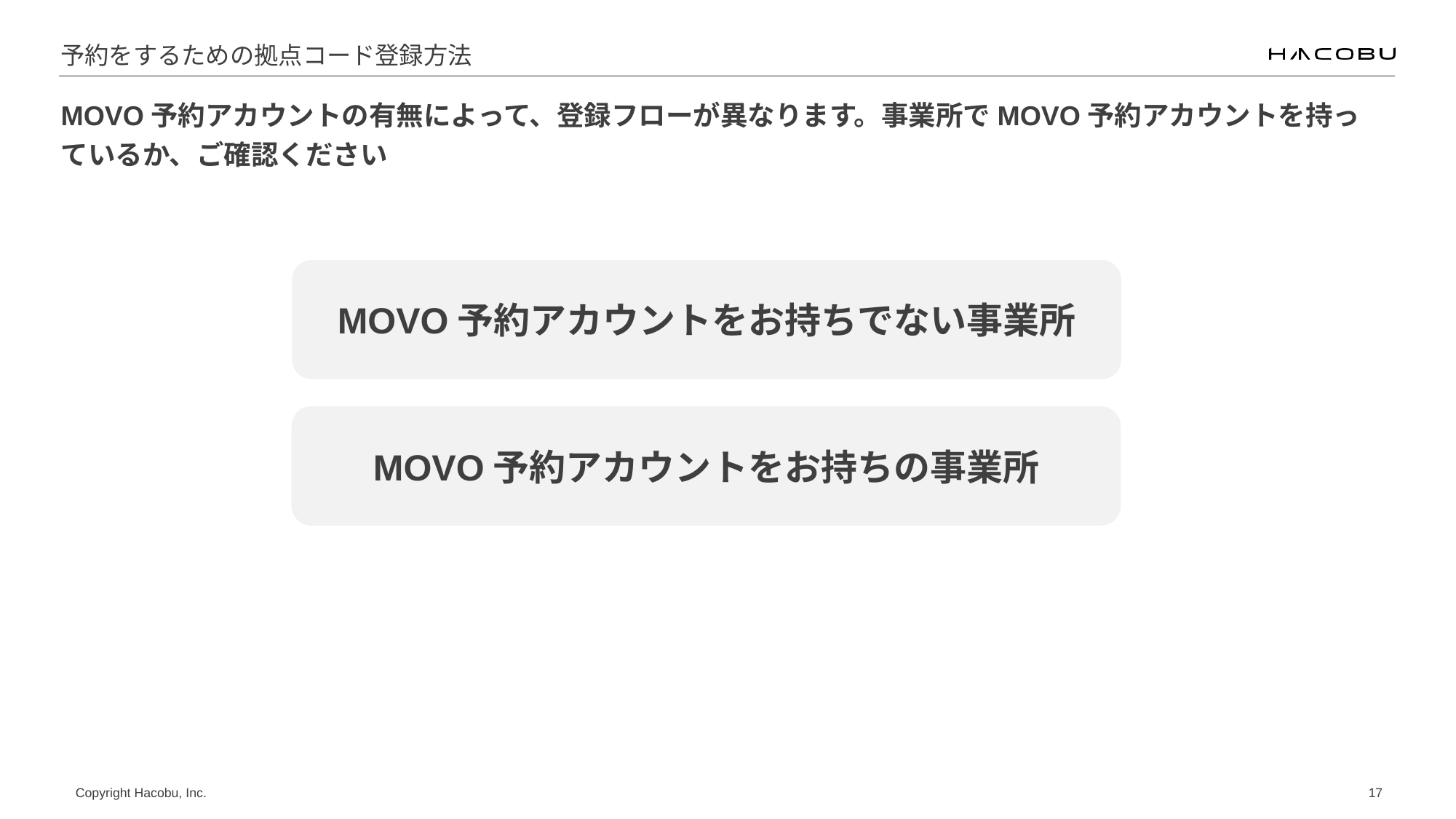

# 予約をするための拠点コード登録方法
MOVO予約アカウントの有無によって、登録フローが異なります。事業所でMOVO予約アカウントを持っているか、ご確認ください
MOVO予約アカウントをお持ちでない事業所
MOVO予約アカウントをお持ちの事業所